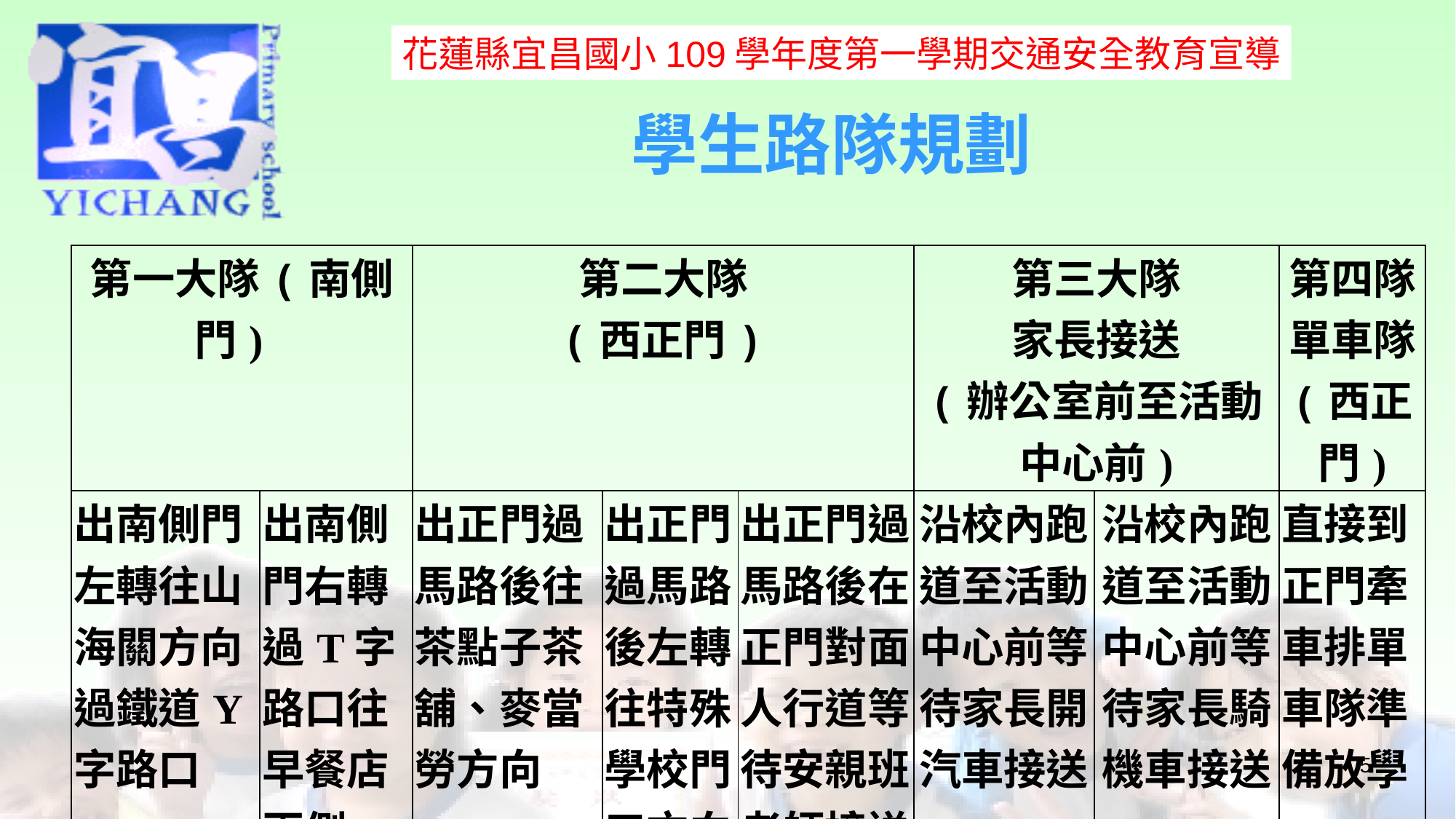

花蓮縣宜昌國小109學年度第一學期交通安全教育宣導
# 學生路隊規劃
| 第一大隊(南側門) |  | 第二大隊 (西正門) |  |  | 第三大隊 家長接送 (辦公室前至活動中心前) |  | 第四隊 單車隊 (西正門) |
| --- | --- | --- | --- | --- | --- | --- | --- |
| 出南側門左轉往山海關方向過鐵道Y字路口 | 出南側門右轉過T字路口往早餐店兩側 | 出正門過馬路後往茶點子茶舖、麥當勞方向 | 出正門過馬路後左轉往特殊學校門口方向 | 出正門過馬路後在正門對面人行道等待安親班老師接送 | 沿校內跑道至活動中心前等待家長開汽車接送 | 沿校內跑道至活動中心前等待家長騎機車接送 | 直接到正門牽車排單車隊準備放學 |
5